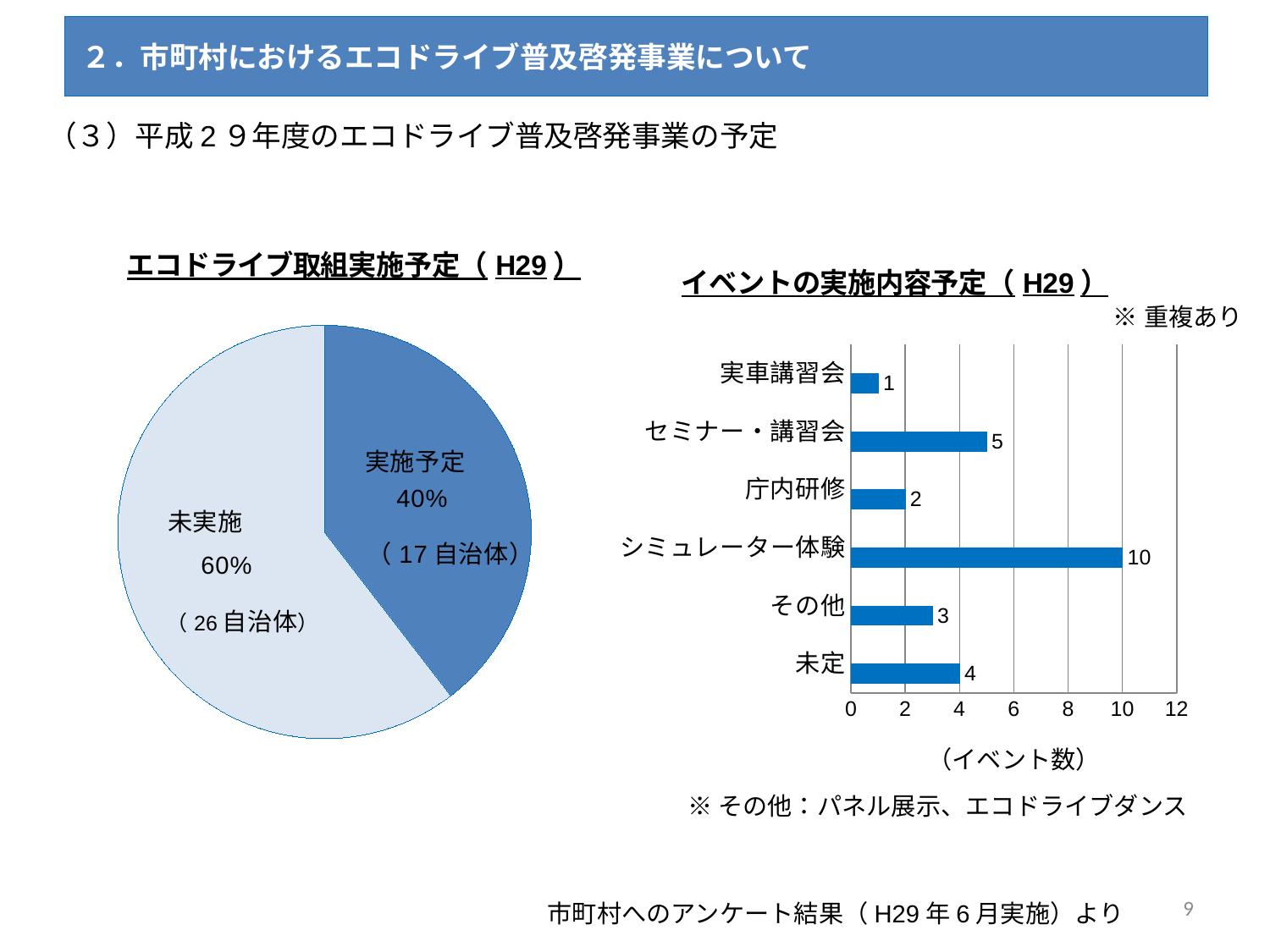

# ２．市町村におけるエコドライブ普及啓発事業について
（３）平成2９年度のエコドライブ普及啓発事業の予定

### Chart: イベントの実施内容予定（H29）

| Category |  |  |
|---|---|---|
| 実車講習会 | None | 1.0 |
| セミナー・講習会 | None | 5.0 |
| 庁内研修 | None | 2.0 |
| シミュレーター体験 | None | 10.0 |
| その他 | None | 3.0 |
| 未定 | None | 4.0 |

### Chart: エコドライブ取組実施予定（H29）

| Category |  |
|---|---|
※重複あり
（イベント数）
※その他：パネル展示、エコドライブダンス
9
市町村へのアンケート結果（H29年6月実施）より